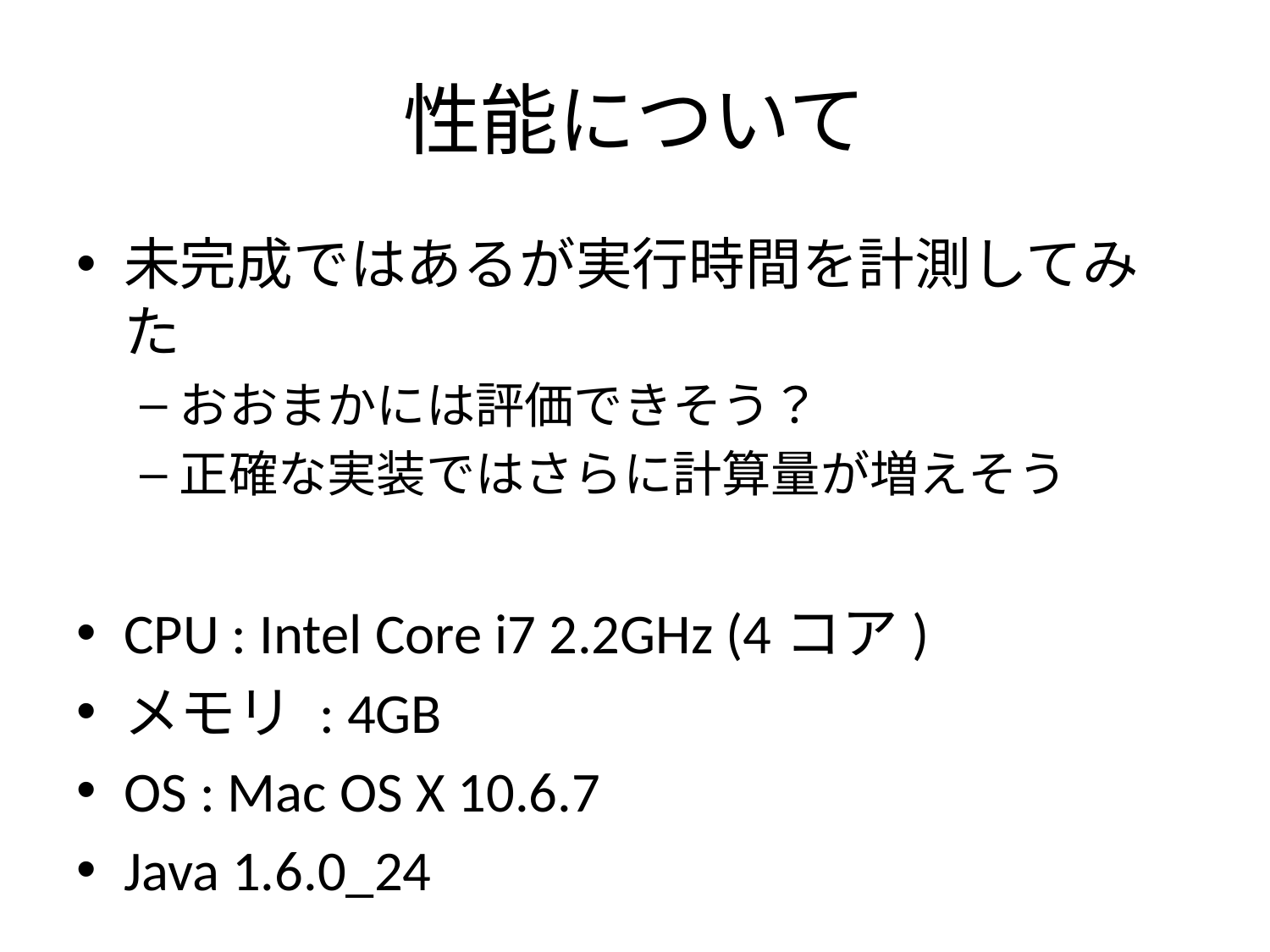

# 性能について
未完成ではあるが実行時間を計測してみた
おおまかには評価できそう？
正確な実装ではさらに計算量が増えそう

CPU : Intel Core i7 2.2GHz (4コア)
メモリ : 4GB
OS : Mac OS X 10.6.7
Java 1.6.0_24